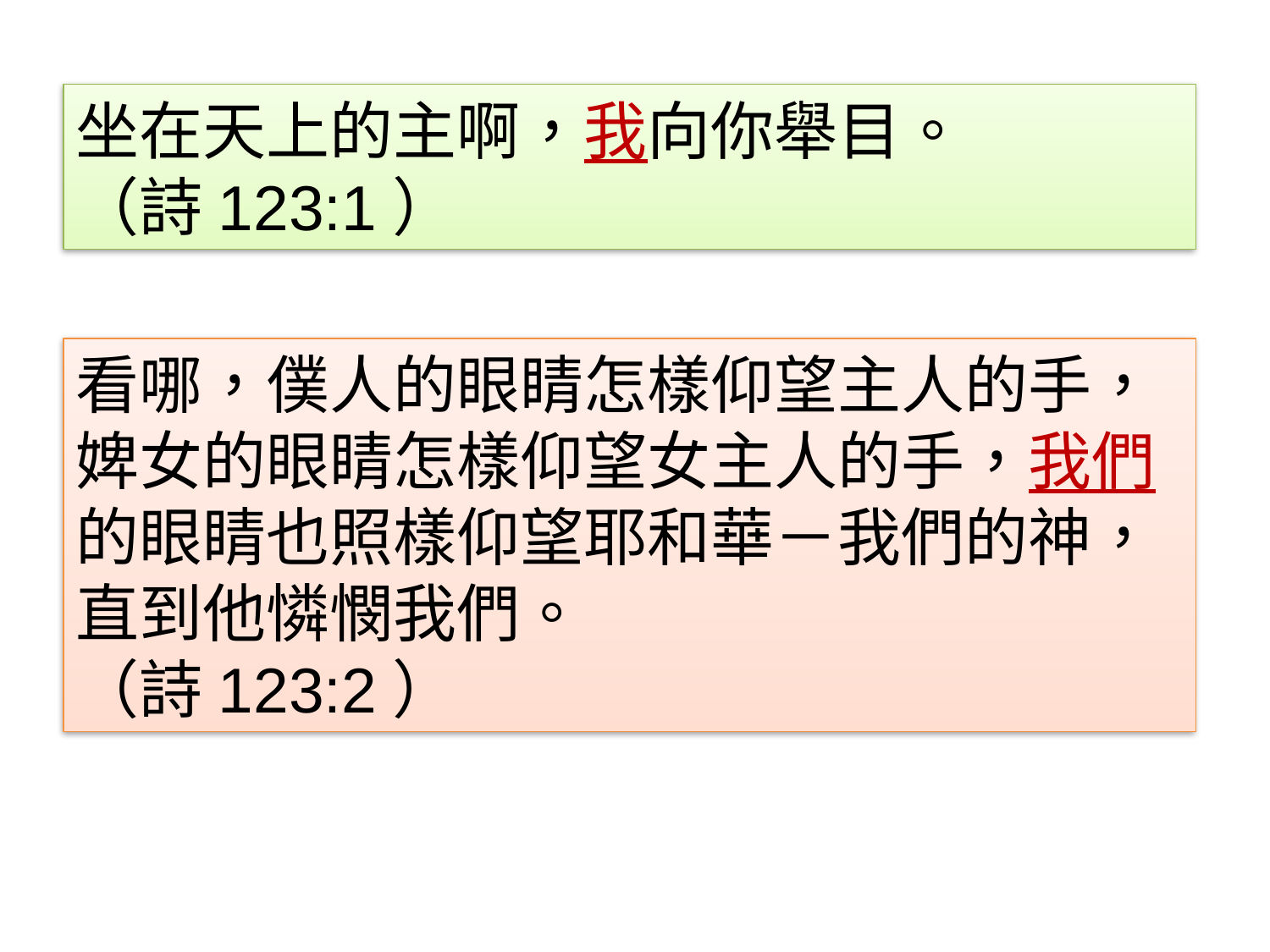

坐在天上的主啊，我向你舉目。
（詩123:1）
#
看哪，僕人的眼睛怎樣仰望主人的手，婢女的眼睛怎樣仰望女主人的手，我們的眼睛也照樣仰望耶和華－我們的神，直到他憐憫我們。
（詩123:2）